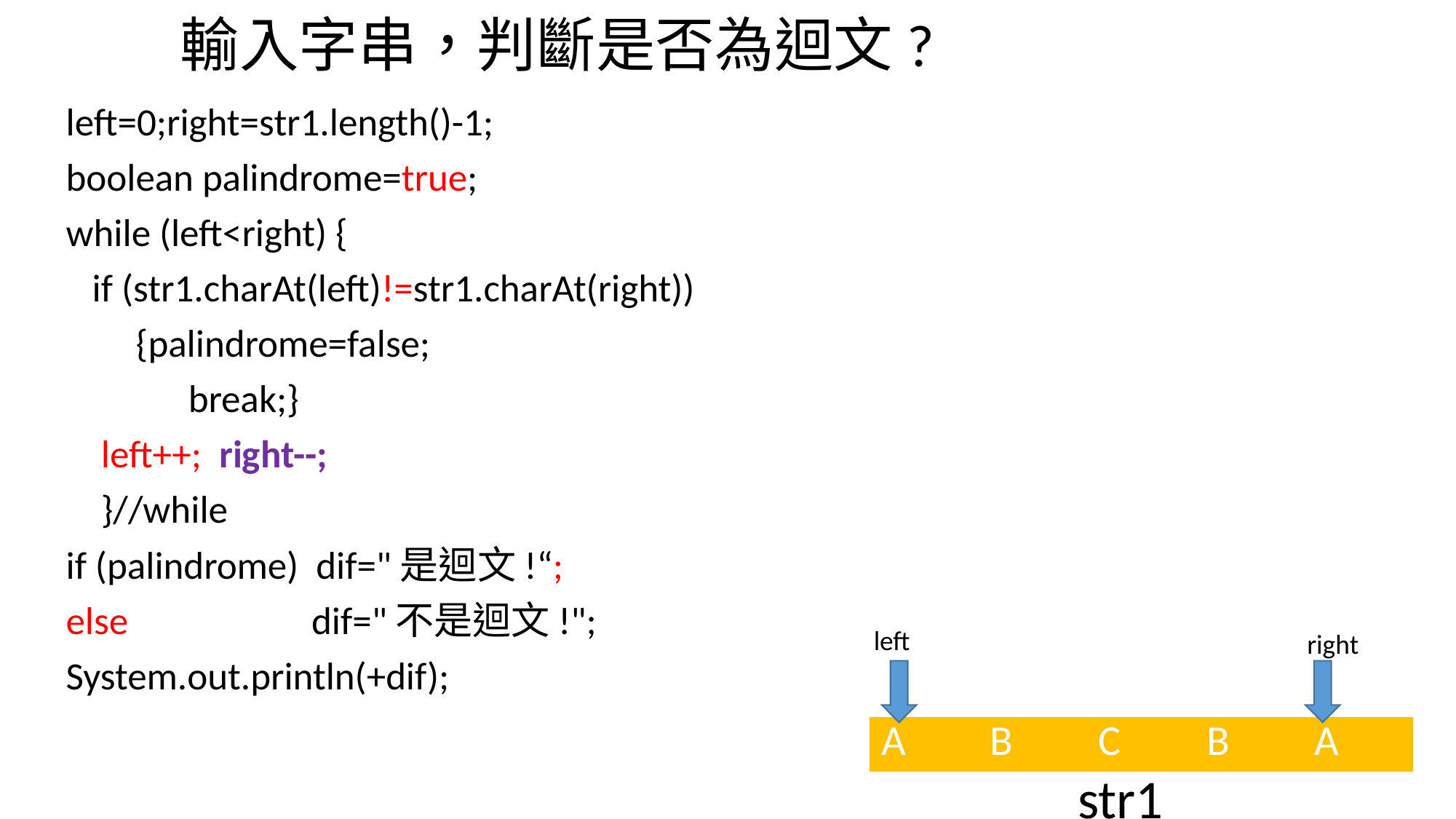

# 輸入字串，判斷是否為迴文?
    left=0;right=str1.length()-1;
    boolean palindrome=true;
    while (left<right) {
       if (str1.charAt(left)!=str1.charAt(right))
            {palindrome=false;
                  break;}
        left++;  right--;
        }//while
    if (palindrome)  dif="是迴文!“;
    else                     dif="不是迴文!";
    System.out.println(+dif);
left
right

| A | B | C | B | A |
| --- | --- | --- | --- | --- |
str1